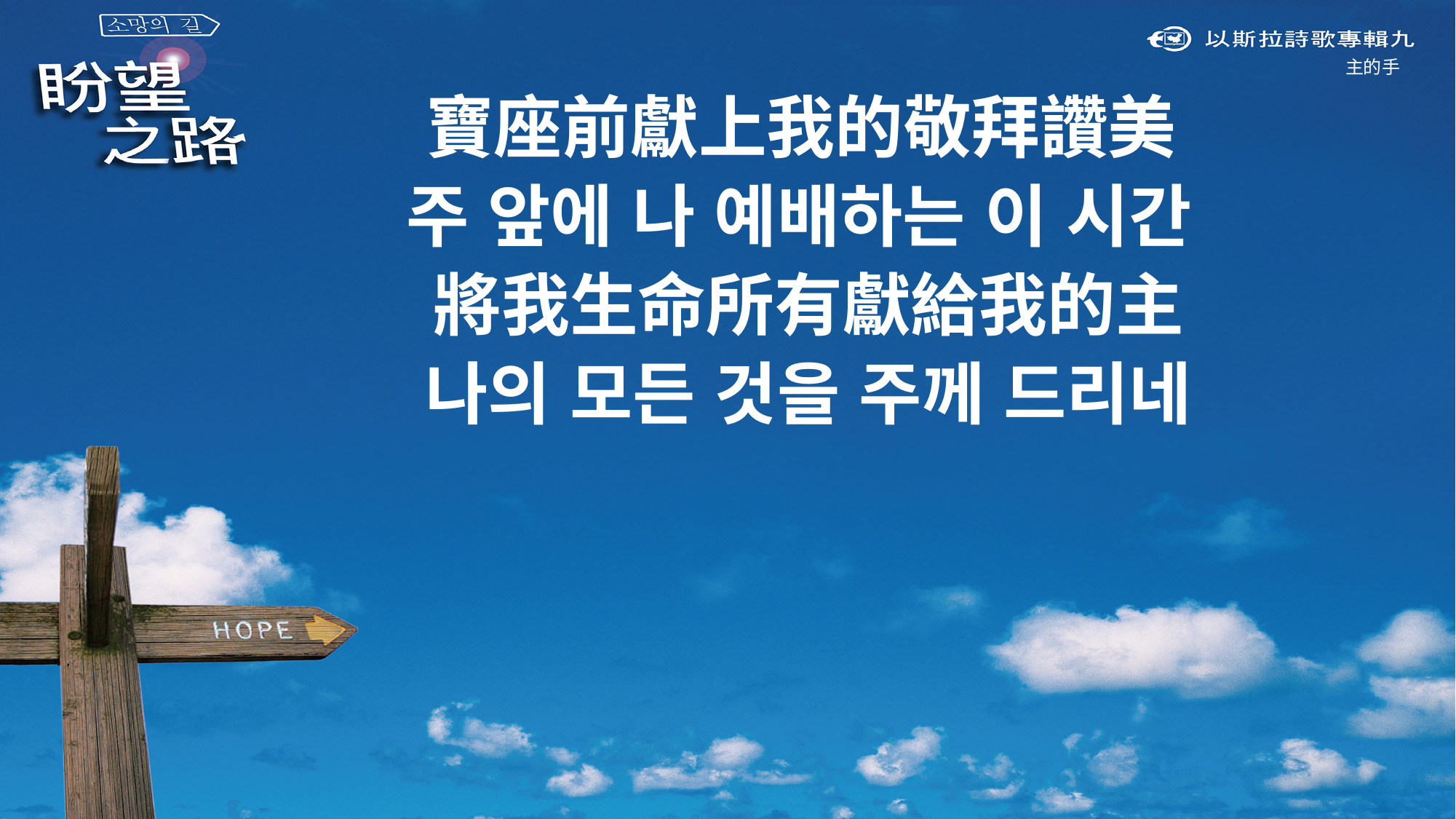

主的手
寶座前獻上我的敬拜讚美
주 앞에 나 예배하는 이 시간
將我生命所有獻給我的主
나의 모든 것을 주께 드리네